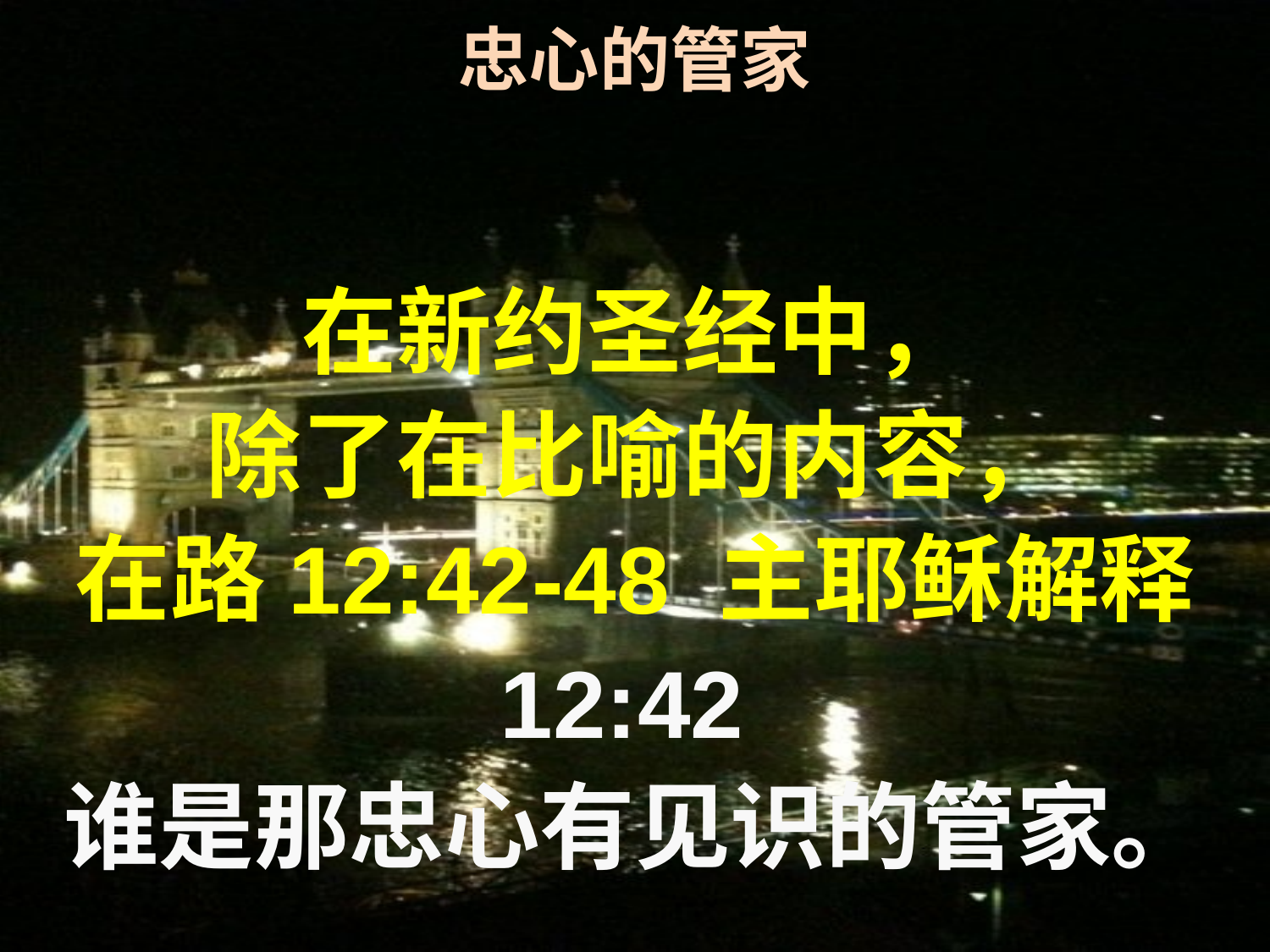

忠心的管家

在新约圣经中，
除了在比喻的内容，
在路12:42-48 主耶稣解释
12:42
谁是那忠心有见识的管家。